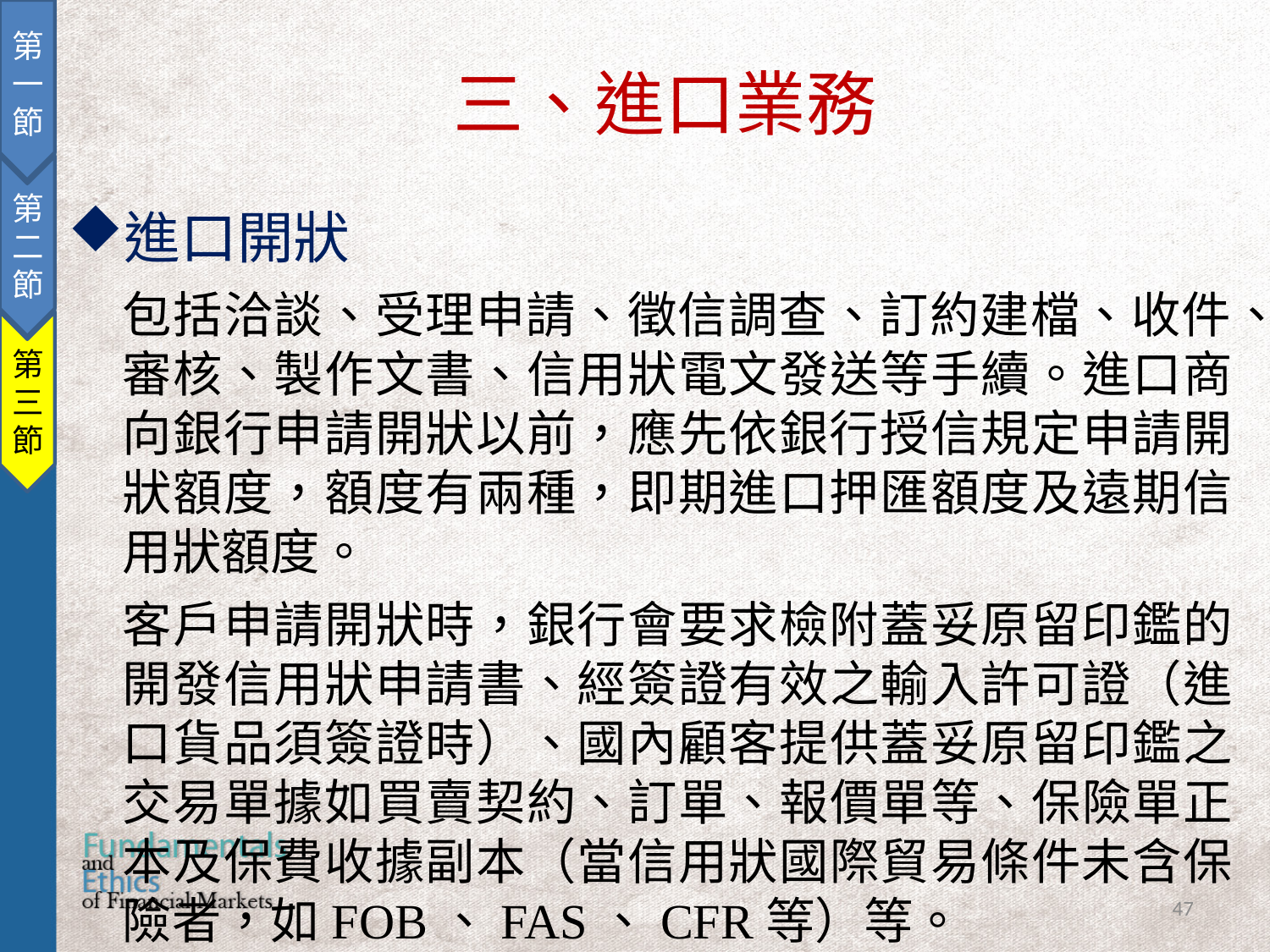

第一節
第二節
第三節
三、進口業務
進口開狀
包括洽談、受理申請、徵信調查、訂約建檔、收件、審核、製作文書、信用狀電文發送等手續。進口商向銀行申請開狀以前，應先依銀行授信規定申請開狀額度，額度有兩種，即期進口押匯額度及遠期信用狀額度。
客戶申請開狀時，銀行會要求檢附蓋妥原留印鑑的開發信用狀申請書、經簽證有效之輸入許可證（進口貨品須簽證時）、國內顧客提供蓋妥原留印鑑之交易單據如買賣契約、訂單、報價單等、保險單正本及保費收據副本（當信用狀國際貿易條件未含保險者，如FOB、FAS、CFR等）等。
47